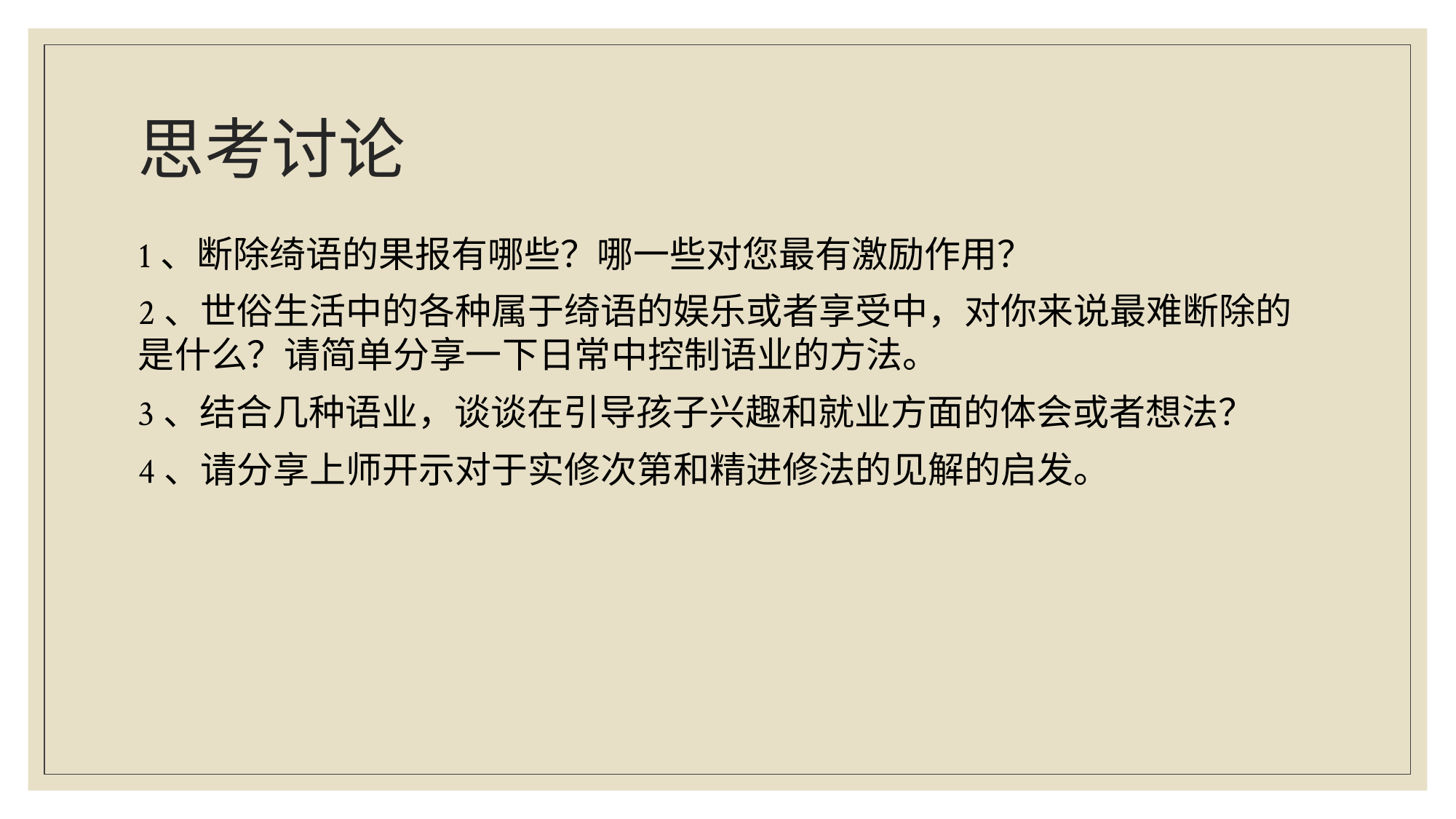

# 思考讨论
1、断除绮语的果报有哪些？哪一些对您最有激励作用？
2、世俗生活中的各种属于绮语的娱乐或者享受中，对你来说最难断除的是什么？请简单分享一下日常中控制语业的方法。
3、结合几种语业，谈谈在引导孩子兴趣和就业方面的体会或者想法？
4、请分享上师开示对于实修次第和精进修法的见解的启发。